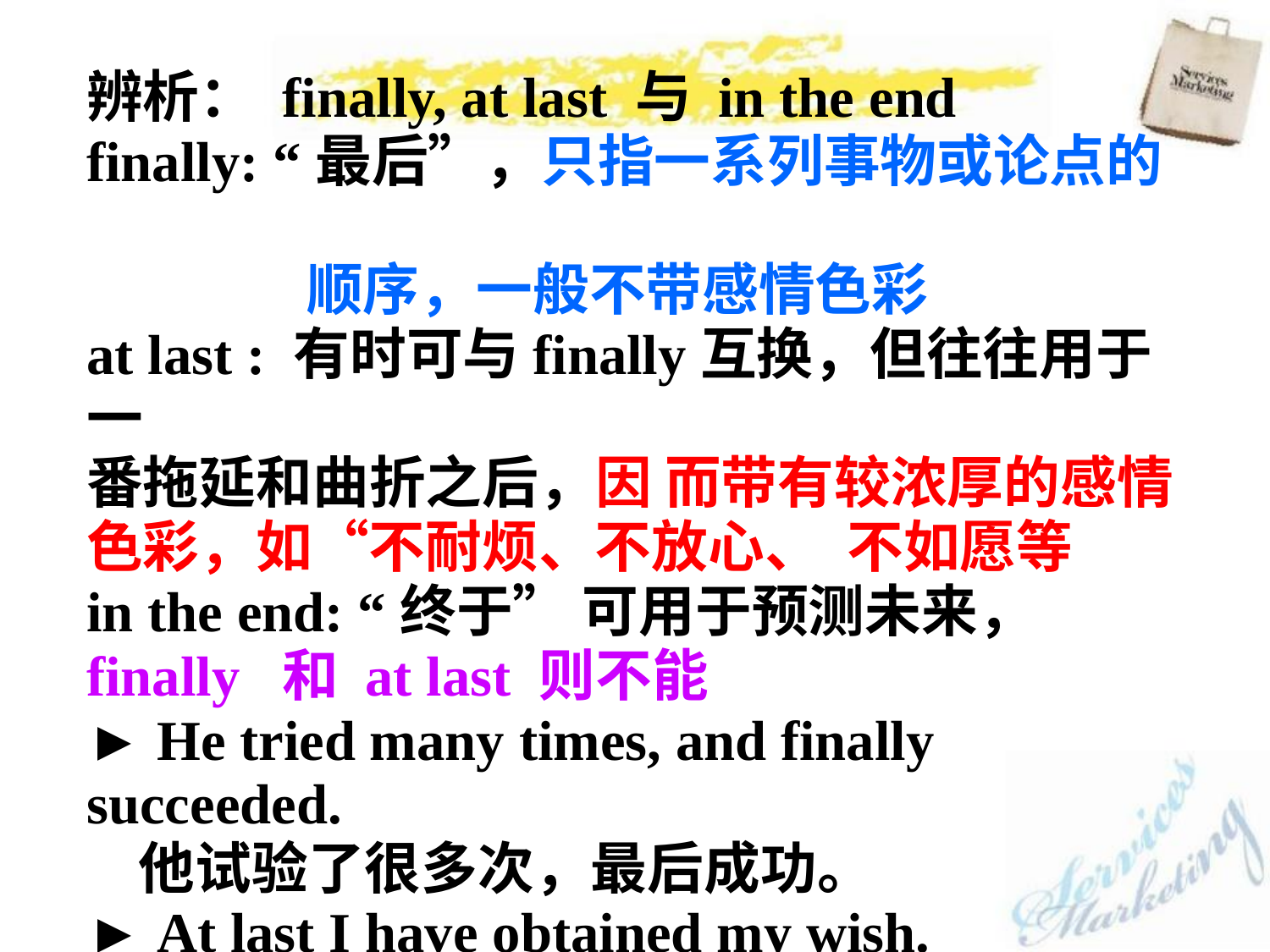

辨析： finally, at last 与 in the end
finally: “最后”，只指一系列事物或论点的
                顺序，一般不带感情色彩
at last : 有时可与finally互换，但往往用于一
番拖延和曲折之后，因 而带有较浓厚的感情色彩，如“不耐烦、不放心、  不如愿等
in the end: “终于” 可用于预测未来， finally  和 at last 则不能
► He tried many times, and finally succeeded.
   他试验了很多次，最后成功。
► At last I have obtained my wish.
   我的愿望终于实现了。